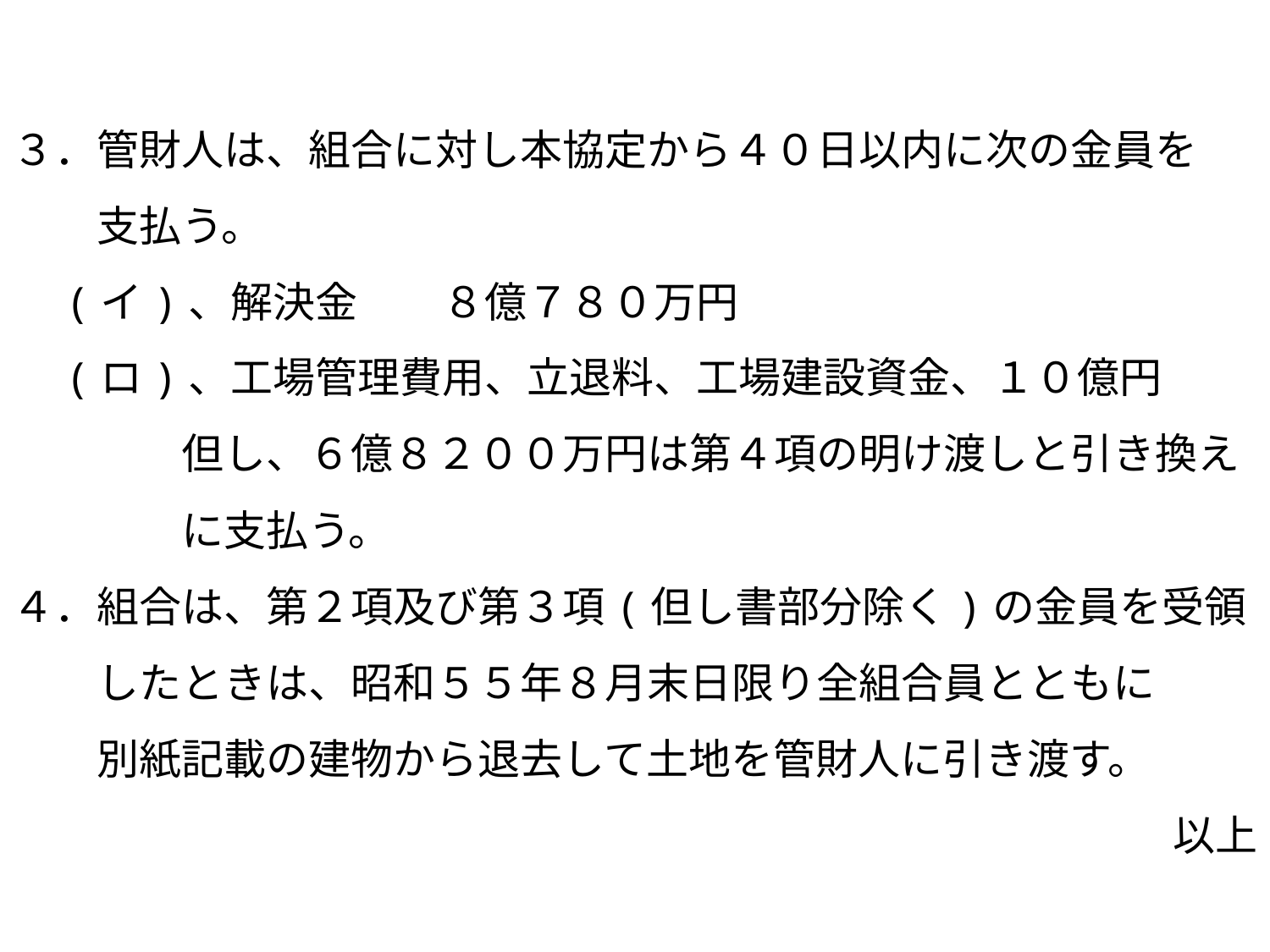

３．管財人は、組合に対し本協定から４０日以内に次の金員を
　　支払う。
　(イ)、解決金　　８億７８０万円
　(ロ)、工場管理費用、立退料、工場建設資金、１０億円
　　　　但し、６億８２００万円は第４項の明け渡しと引き換え
　　　　に支払う。
４．組合は、第２項及び第３項(但し書部分除く)の金員を受領
　　したときは、昭和５５年８月末日限り全組合員とともに
　　別紙記載の建物から退去して土地を管財人に引き渡す。
以上